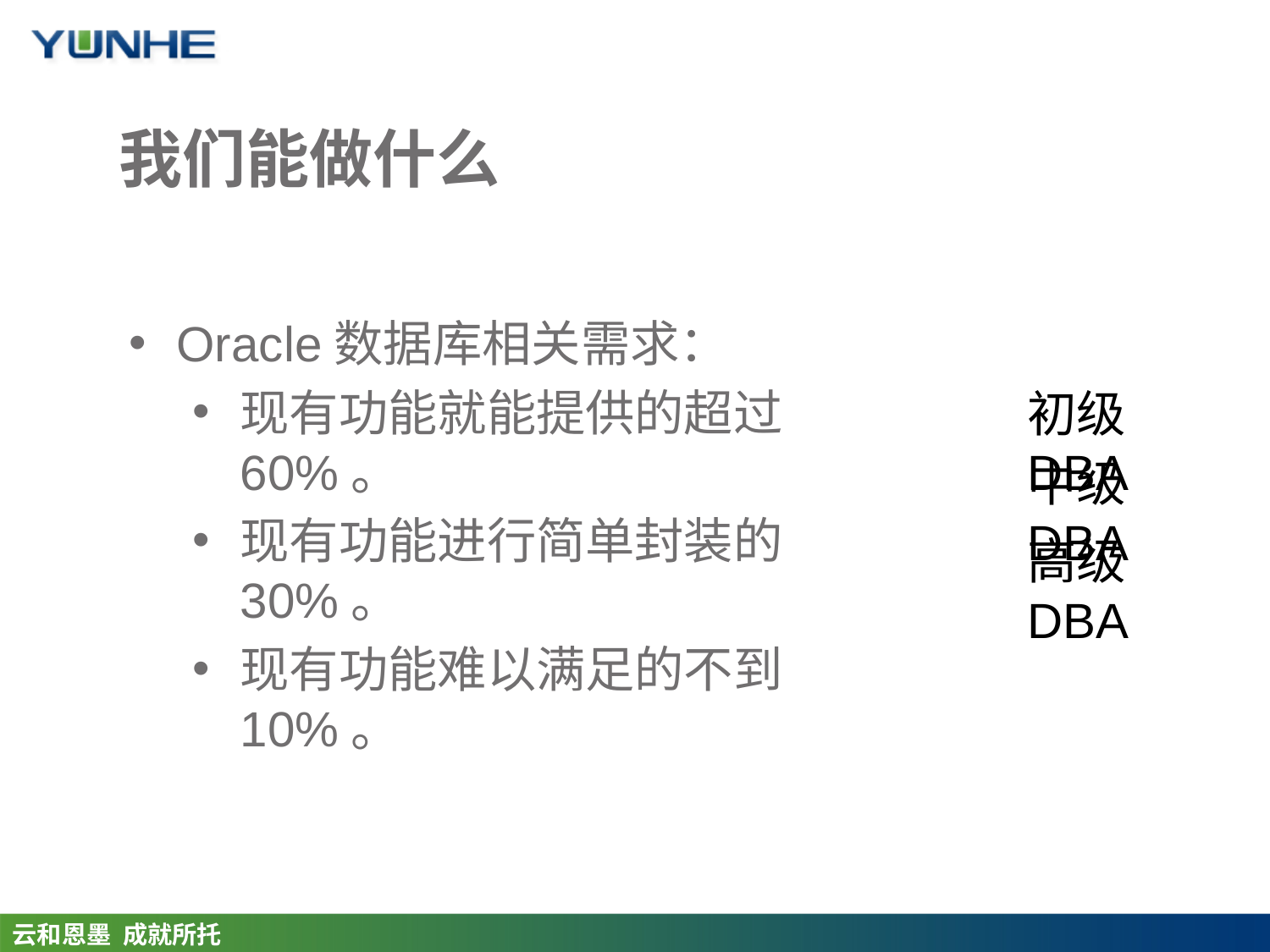

# 我们能做什么
Oracle数据库相关需求：
现有功能就能提供的超过60%。
现有功能进行简单封装的30%。
现有功能难以满足的不到10%。

初级DBA
中级DBA
高级DBA